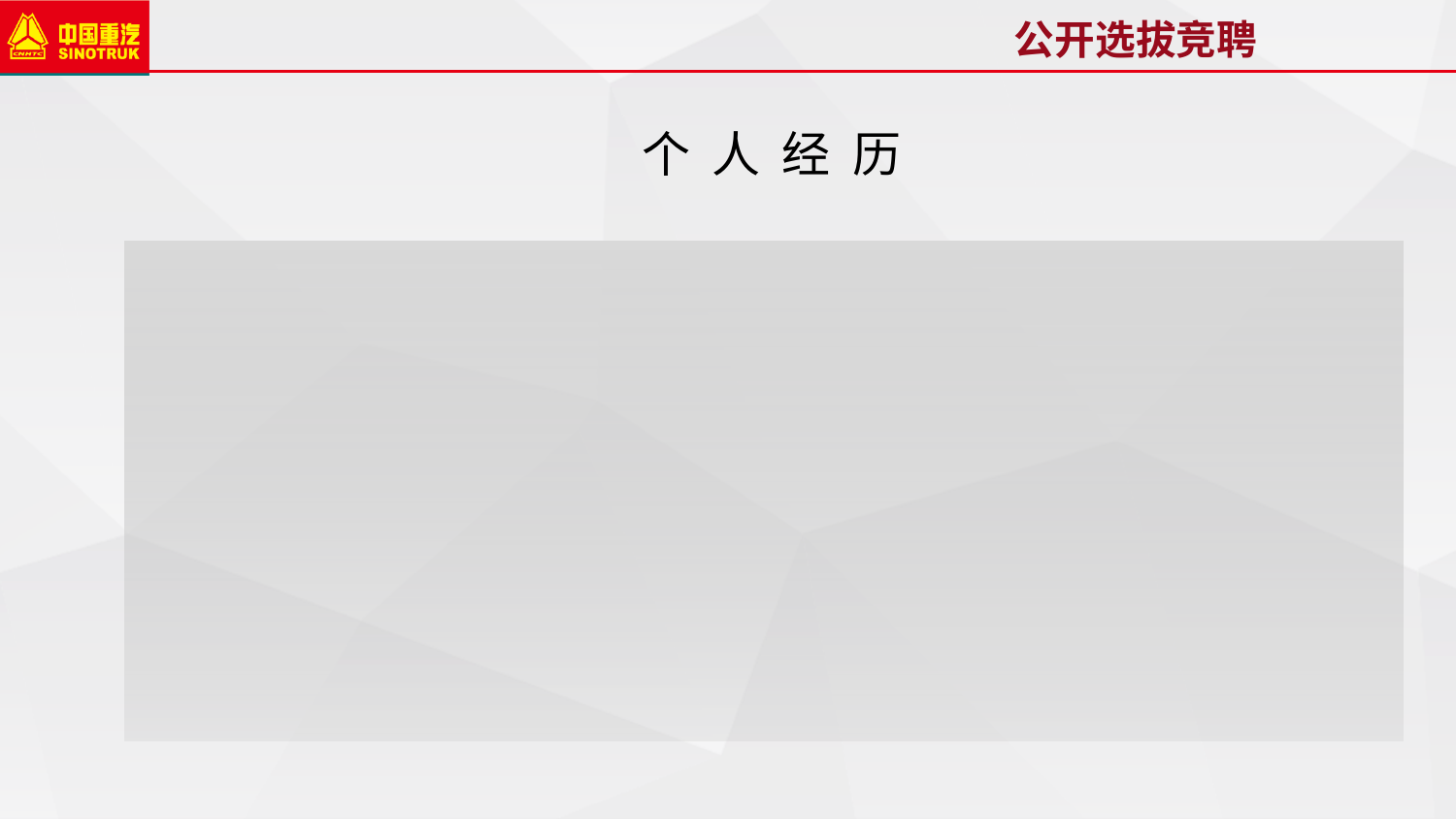

公开选拔竞聘
|  | 个 人 经 历 |
| --- | --- |